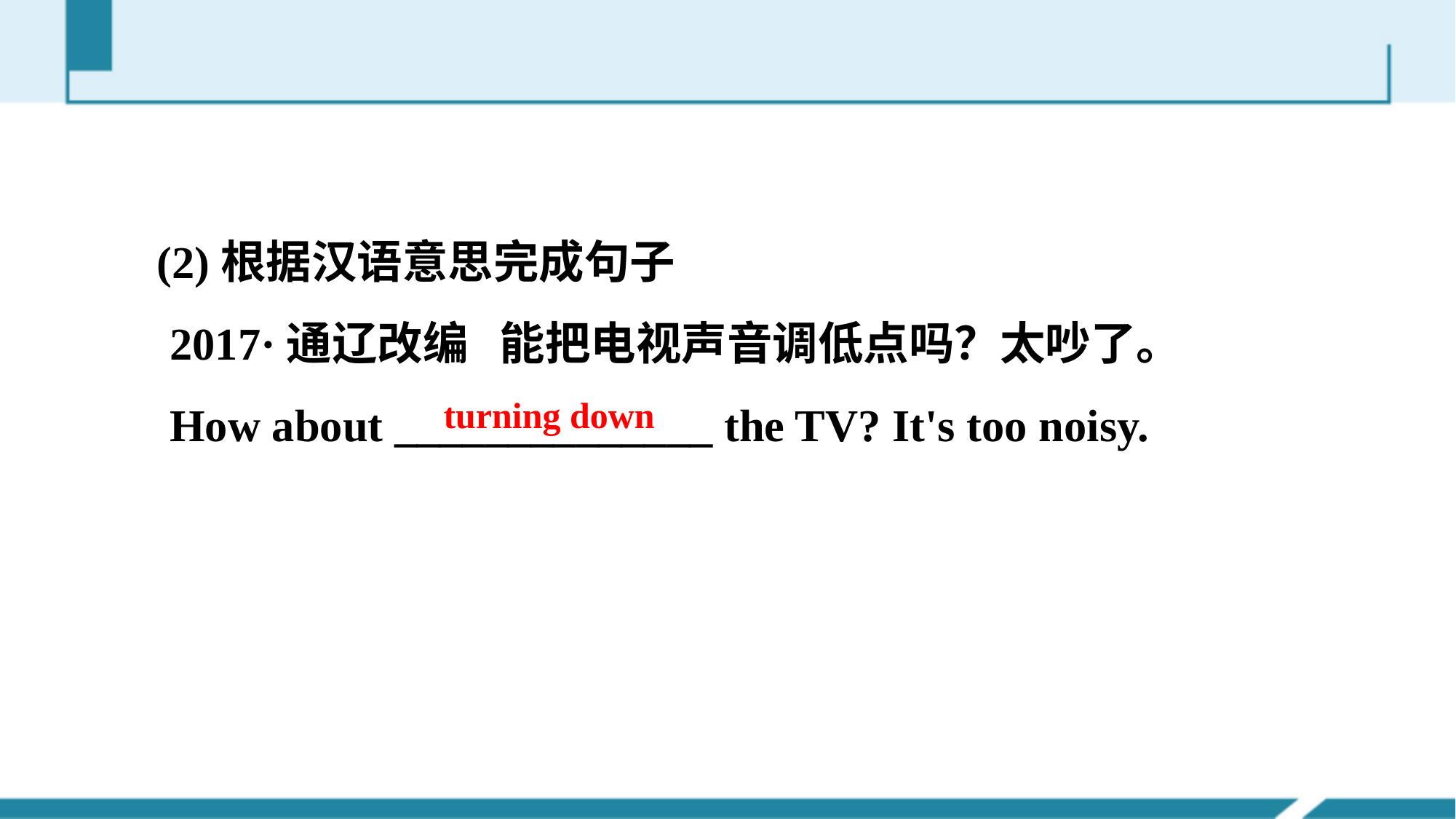

(2)根据汉语意思完成句子
 2017·通辽改编   能把电视声音调低点吗？太吵了。
 How about ______________ the TV? It's too noisy.

turning down